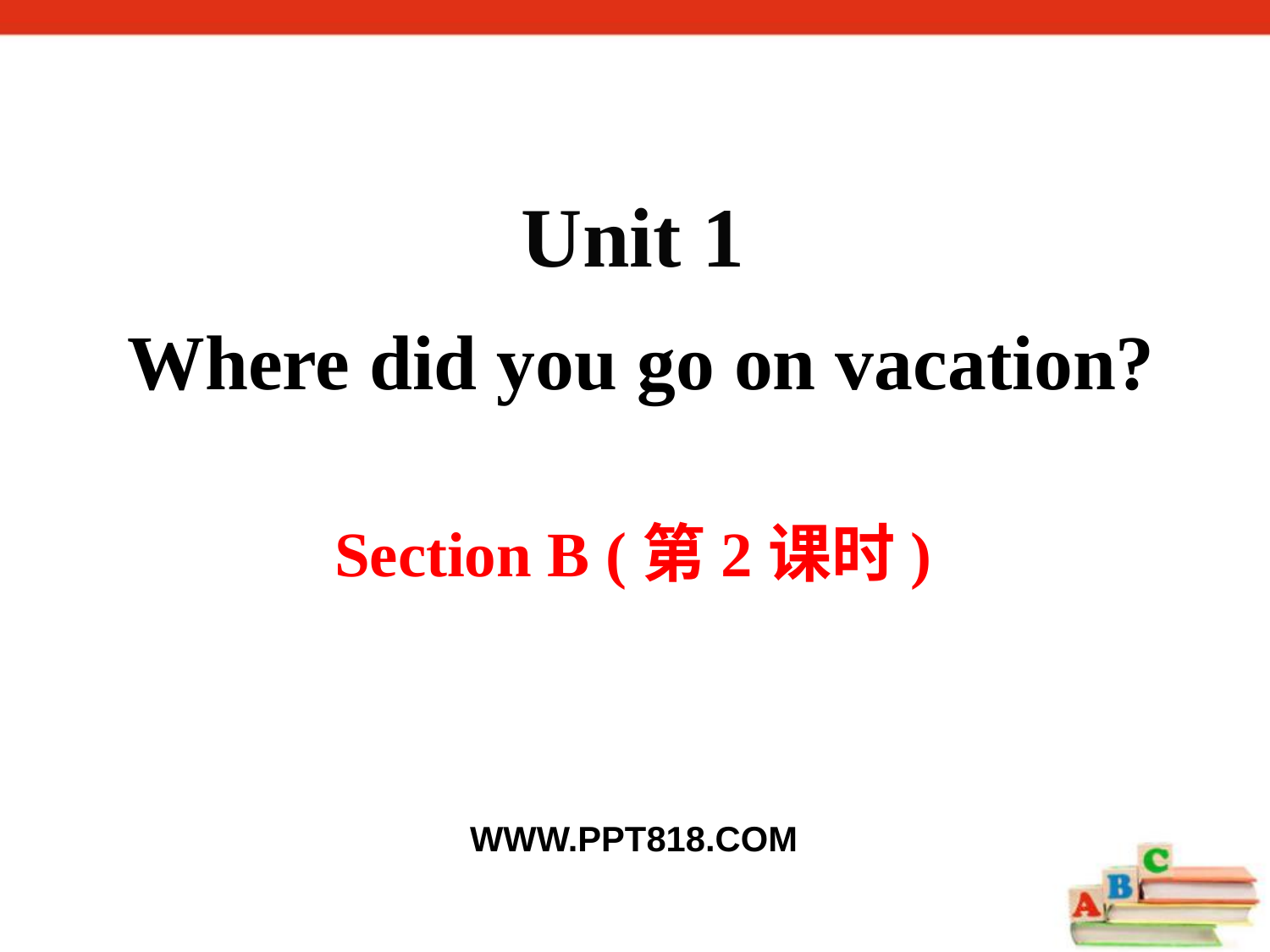

Unit 1
  Where did you go on vacation?
Section B (第2课时)
WWW.PPT818.COM